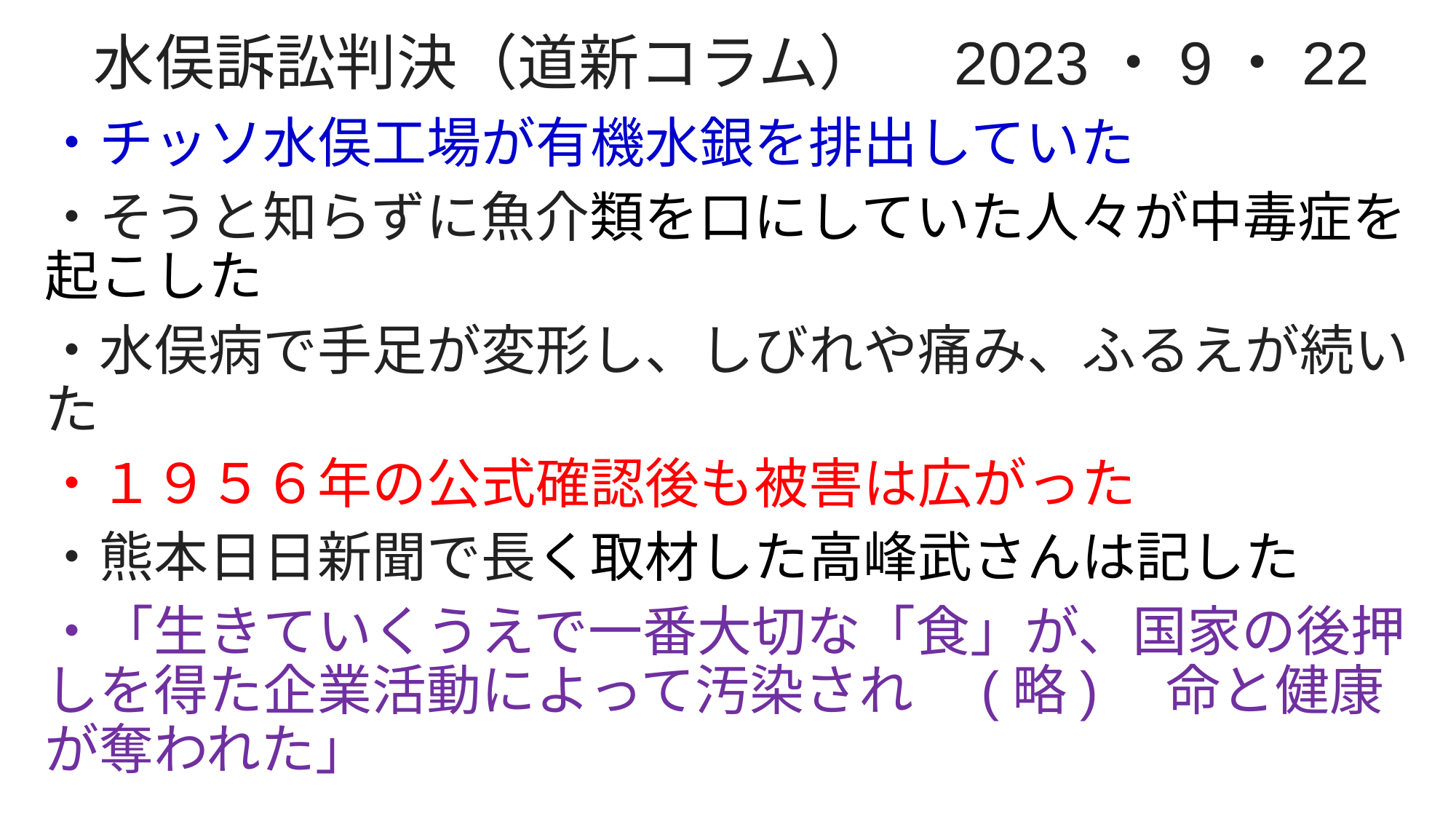

# 水俣訴訟判決（道新コラム）　2023・9・22
・チッソ水俣工場が有機水銀を排出していた
・そうと知らずに魚介類を口にしていた人々が中毒症を起こした
・水俣病で手足が変形し、しびれや痛み、ふるえが続いた
・１９５６年の公式確認後も被害は広がった
・熊本日日新聞で長く取材した高峰武さんは記した
・「生きていくうえで一番大切な「食」が、国家の後押しを得た企業活動によって汚染され　(略)　命と健康が奪われた」